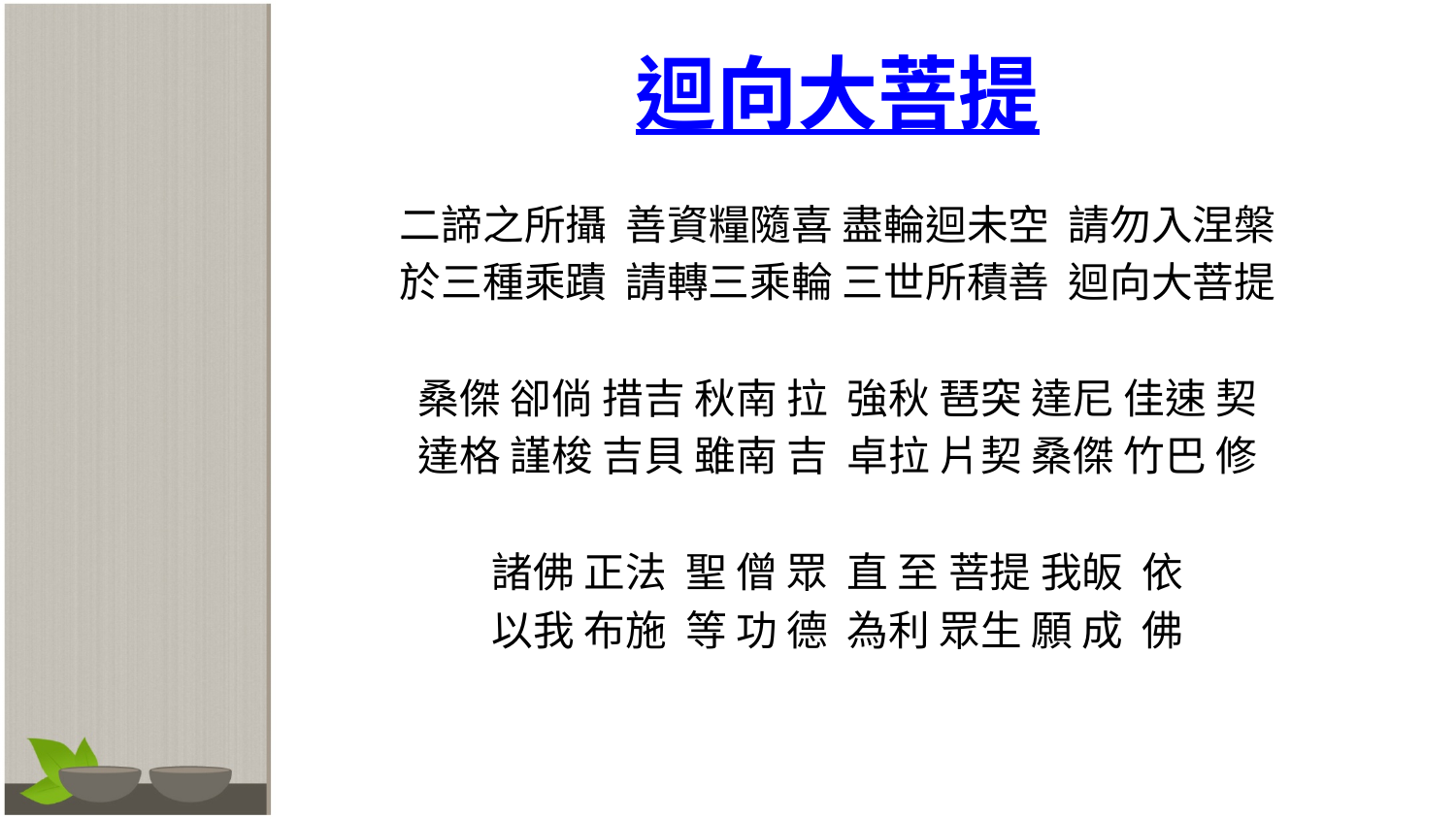

# 迴向大菩提
二諦之所攝  善資糧隨喜 盡輪迴未空  請勿入涅槃
於三種乘蹟  請轉三乘輪 三世所積善  迴向大菩提

桑傑 卻倘 措吉 秋南 拉  強秋 琶突 達尼 佳速 契
達格 謹梭 吉貝 雖南 吉  卓拉 片契 桑傑 竹巴 修

諸佛 正法  聖 僧 眾  直 至 菩提 我皈  依
以我 布施  等 功 德  為利 眾生 願 成  佛